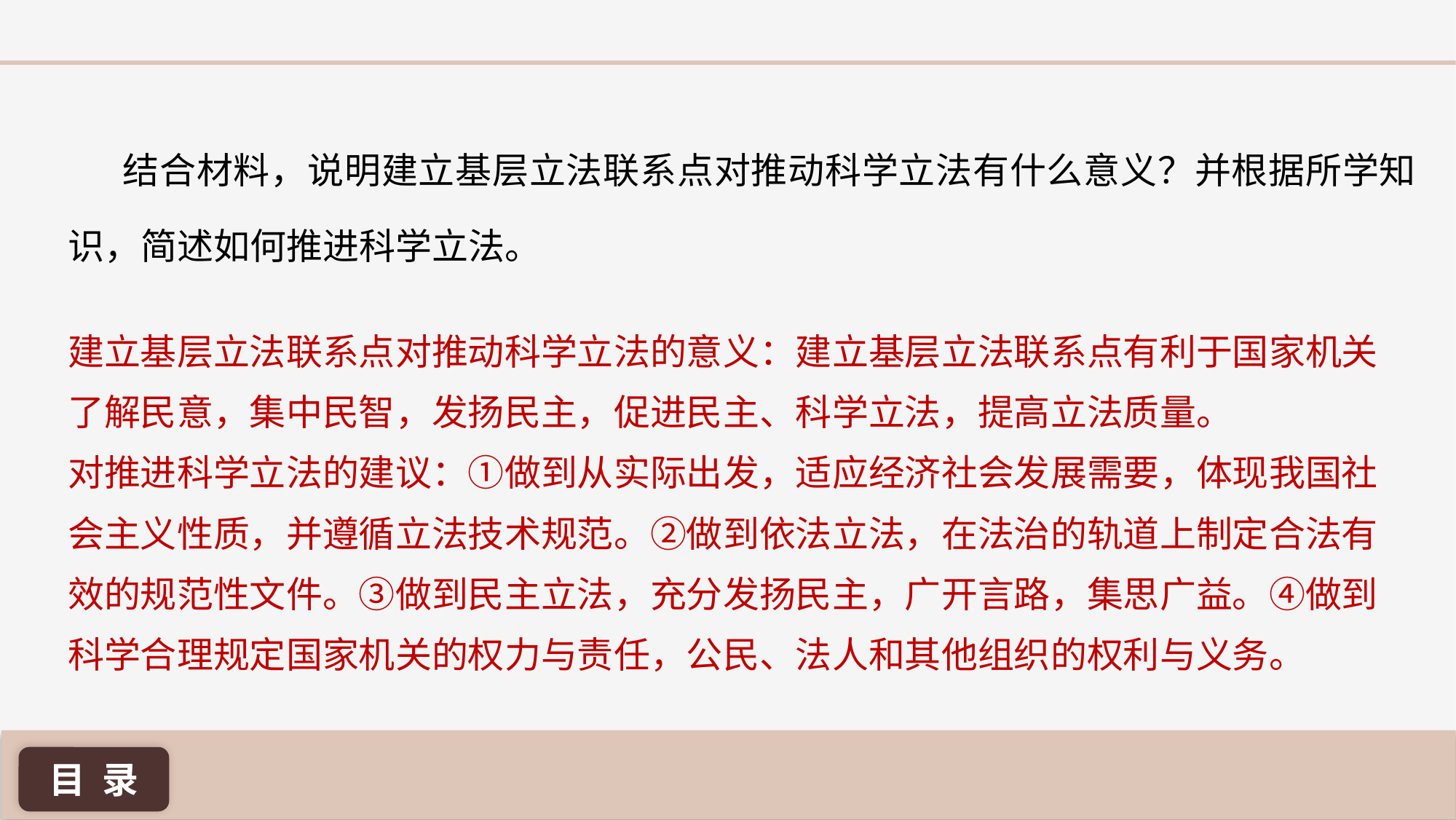

结合材料，说明建立基层立法联系点对推动科学立法有什么意义？并根据所学知识，简述如何推进科学立法。
建立基层立法联系点对推动科学立法的意义：建立基层立法联系点有利于国家机关了解民意，集中民智，发扬民主，促进民主、科学立法，提高立法质量。
对推进科学立法的建议：①做到从实际出发，适应经济社会发展需要，体现我国社会主义性质，并遵循立法技术规范。②做到依法立法，在法治的轨道上制定合法有效的规范性文件。③做到民主立法，充分发扬民主，广开言路，集思广益。④做到科学合理规定国家机关的权力与责任，公民、法人和其他组织的权利与义务。